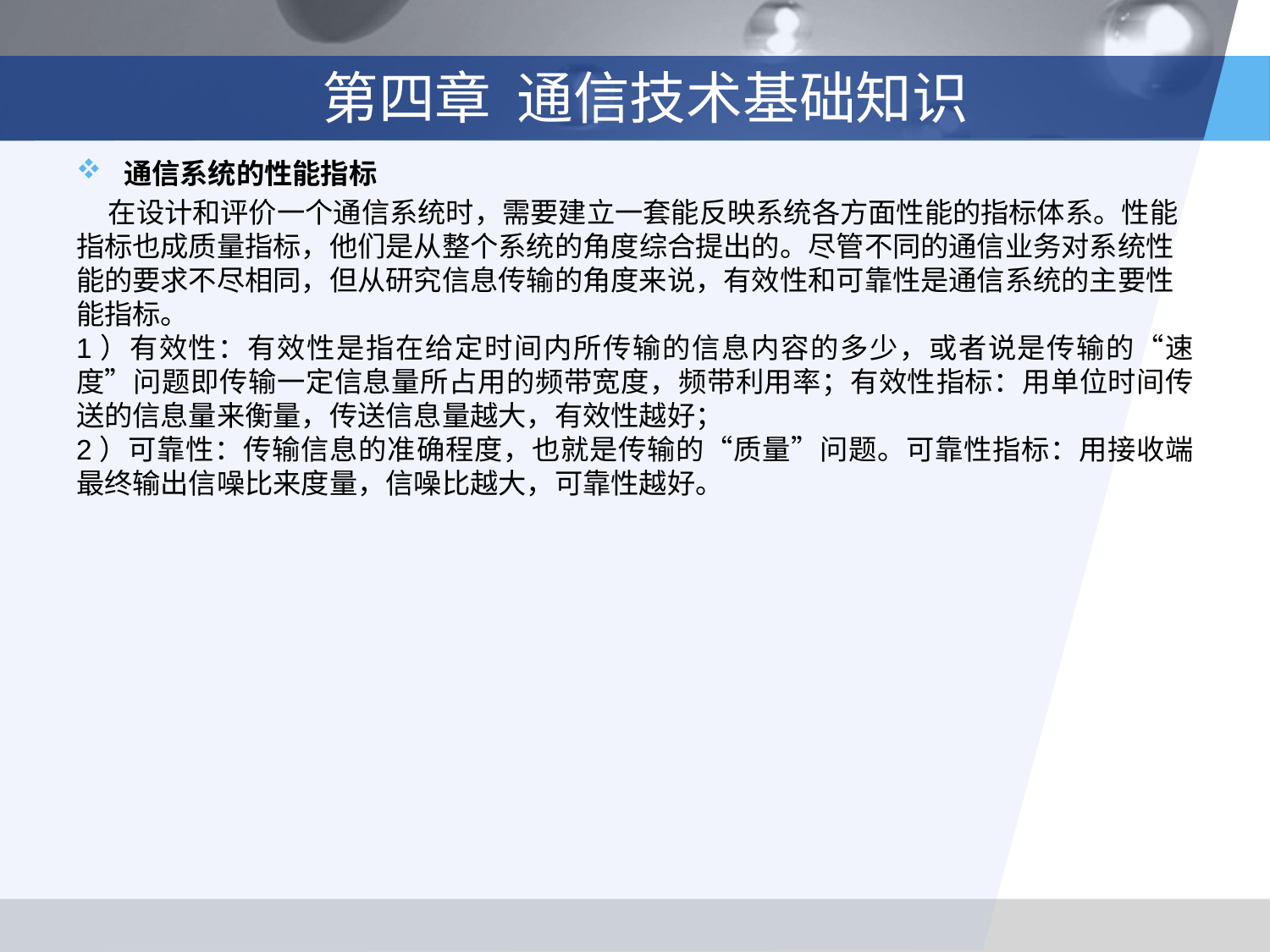

# 第四章  通信技术基础知识
通信系统的性能指标
    在设计和评价一个通信系统时，需要建立一套能反映系统各方面性能的指标体系。性能指标也成质量指标，他们是从整个系统的角度综合提出的。尽管不同的通信业务对系统性能的要求不尽相同，但从研究信息传输的角度来说，有效性和可靠性是通信系统的主要性能指标。
1）有效性：有效性是指在给定时间内所传输的信息内容的多少，或者说是传输的“速度”问题即传输一定信息量所占用的频带宽度，频带利用率；有效性指标：用单位时间传送的信息量来衡量，传送信息量越大，有效性越好；
2）可靠性：传输信息的准确程度，也就是传输的“质量”问题。可靠性指标：用接收端最终输出信噪比来度量，信噪比越大，可靠性越好。